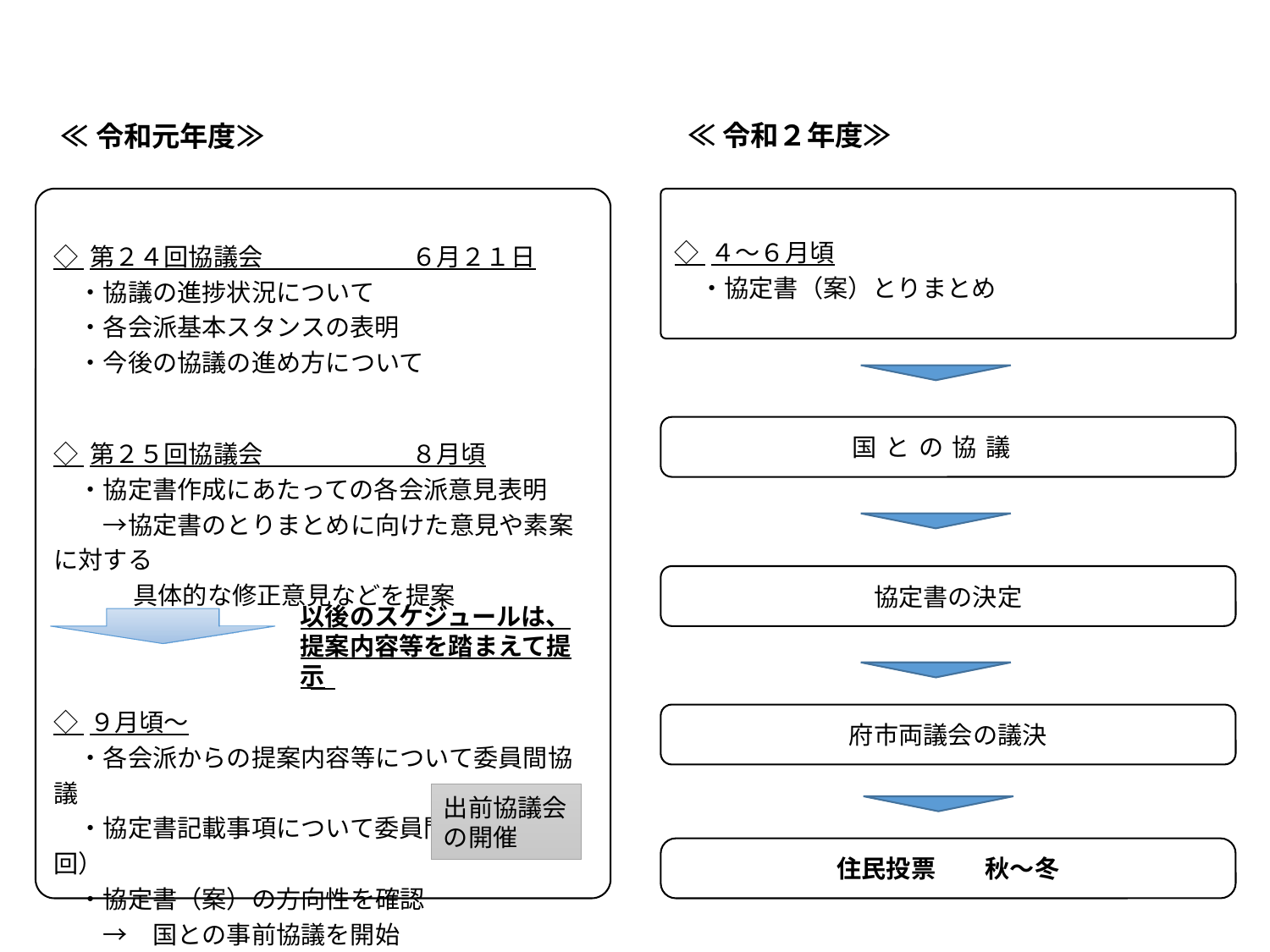

≪令和２年度≫
≪令和元年度≫

◇ ４～６月頃
　・協定書（案）とりまとめ

◇ 第２４回協議会　　　　　　６月２１日
　・協議の進捗状況について
　・各会派基本スタンスの表明
　・今後の協議の進め方について

◇ 第２５回協議会　　　　　　８月頃
　・協定書作成にあたっての各会派意見表明
　　→協定書のとりまとめに向けた意見や素案に対する
　　　 具体的な修正意見などを提案

◇ ９月頃～
　・各会派からの提案内容等について委員間協議
　・協定書記載事項について委員間協議（複数回）
　・協定書（案）の方向性を確認
　　→　国との事前協議を開始
　・協定書（案）の提示

国との協議

協定書の決定
以後のスケジュールは、提案内容等を踏まえて提示

府市両議会の議決
出前協議会の開催

住民投票　　秋～冬